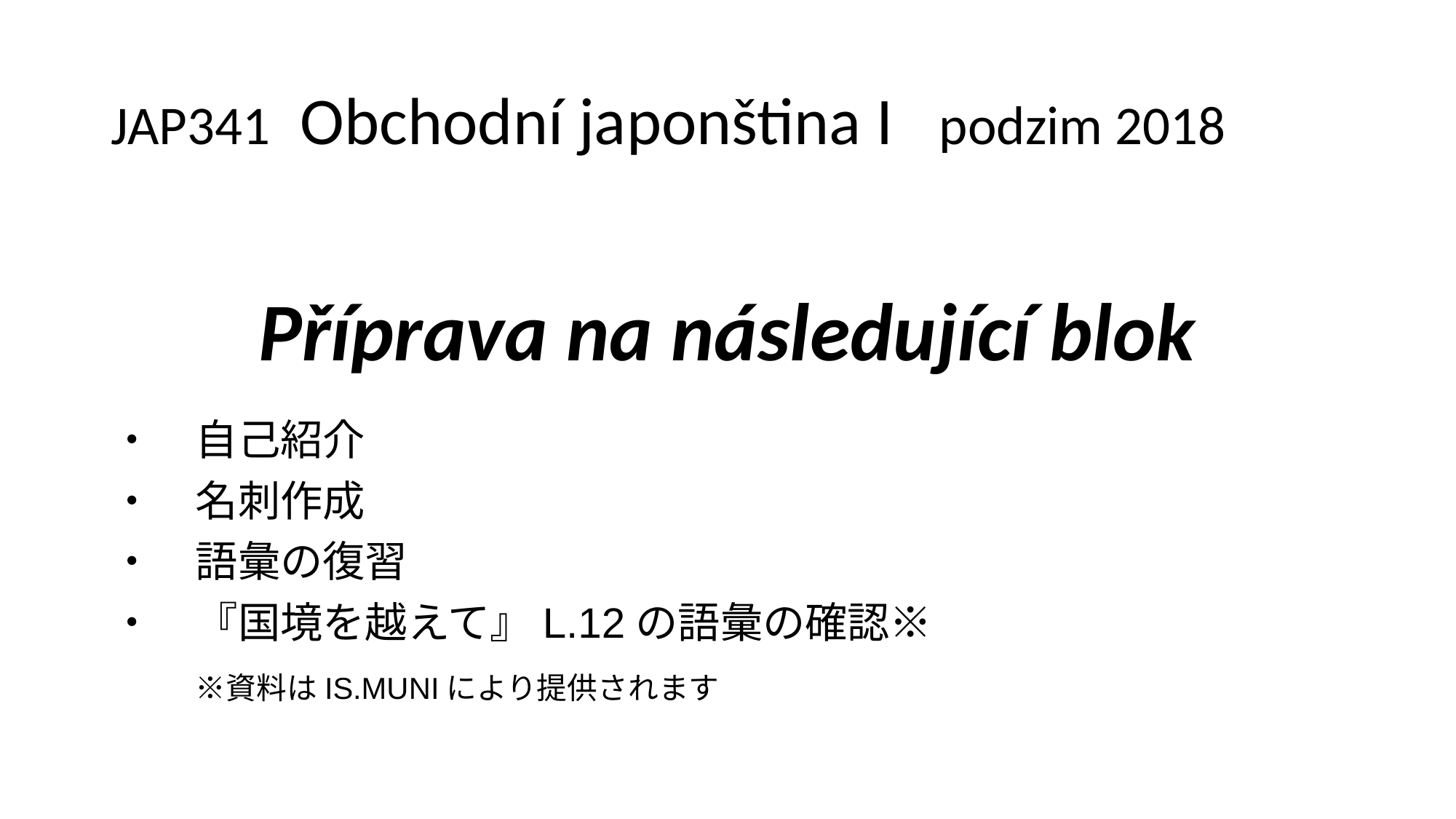

# JAP341  Obchodní japonština I   podzim 2018
Příprava na následující blok

・　自己紹介
・　名刺作成
・　語彙の復習
・　『国境を越えて』L.12の語彙の確認※
　　※資料はIS.MUNIにより提供されます